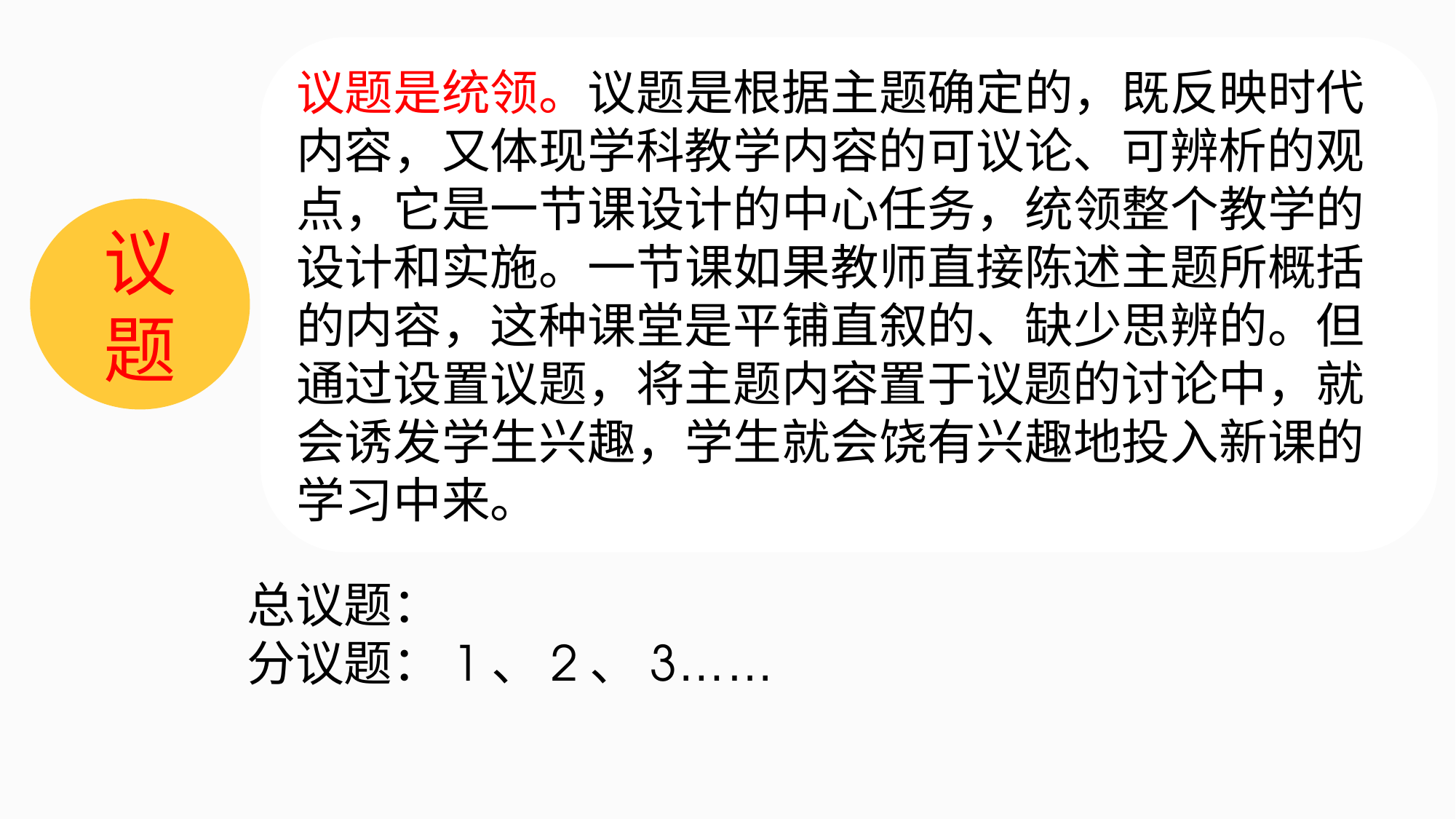

议题是统领。议题是根据主题确定的，既反映时代内容，又体现学科教学内容的可议论、可辨析的观点，它是一节课设计的中心任务，统领整个教学的设计和实施。一节课如果教师直接陈述主题所概括的内容，这种课堂是平铺直叙的、缺少思辨的。但通过设置议题，将主题内容置于议题的讨论中，就会诱发学生兴趣，学生就会饶有兴趣地投入新课的学习中来。
议题
总议题：
分议题：1、2、3……